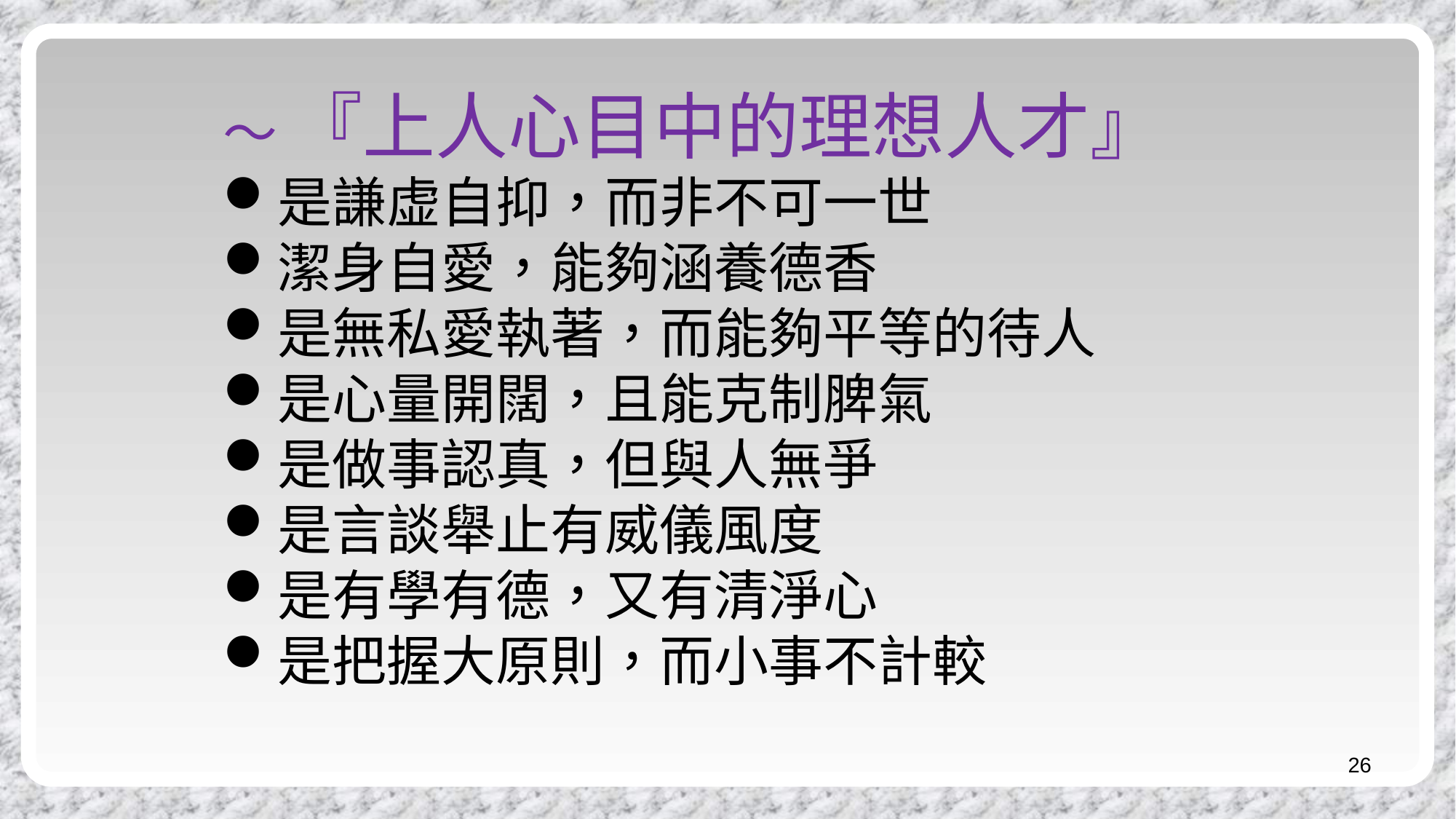

～ 『上人心目中的理想人才』
是謙虚自抑，而非不可一世
潔身自愛，能夠涵養德香
是無私愛執著，而能夠平等的待人
是心量開闊，且能克制脾氣
是做事認真，但與人無爭
是言談舉止有威儀風度
是有學有德，又有清淨心
是把握大原則，而小事不計較
26